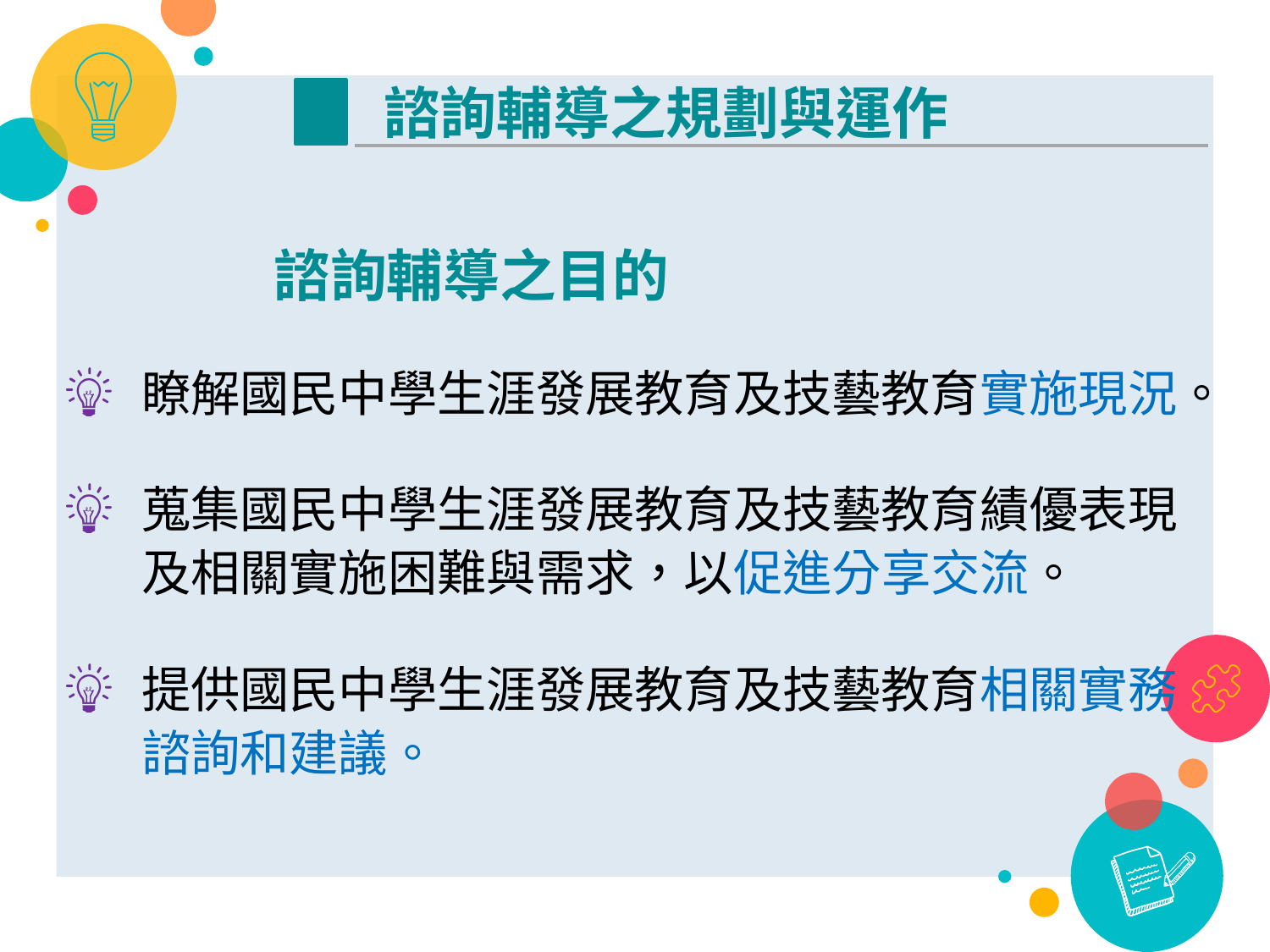

諮詢輔導之規劃與運作

諮詢輔導之目的
瞭解國民中學生涯發展教育及技藝教育實施現況。
蒐集國民中學生涯發展教育及技藝教育績優表現及相關實施困難與需求，以促進分享交流。
提供國民中學生涯發展教育及技藝教育相關實務諮詢和建議。